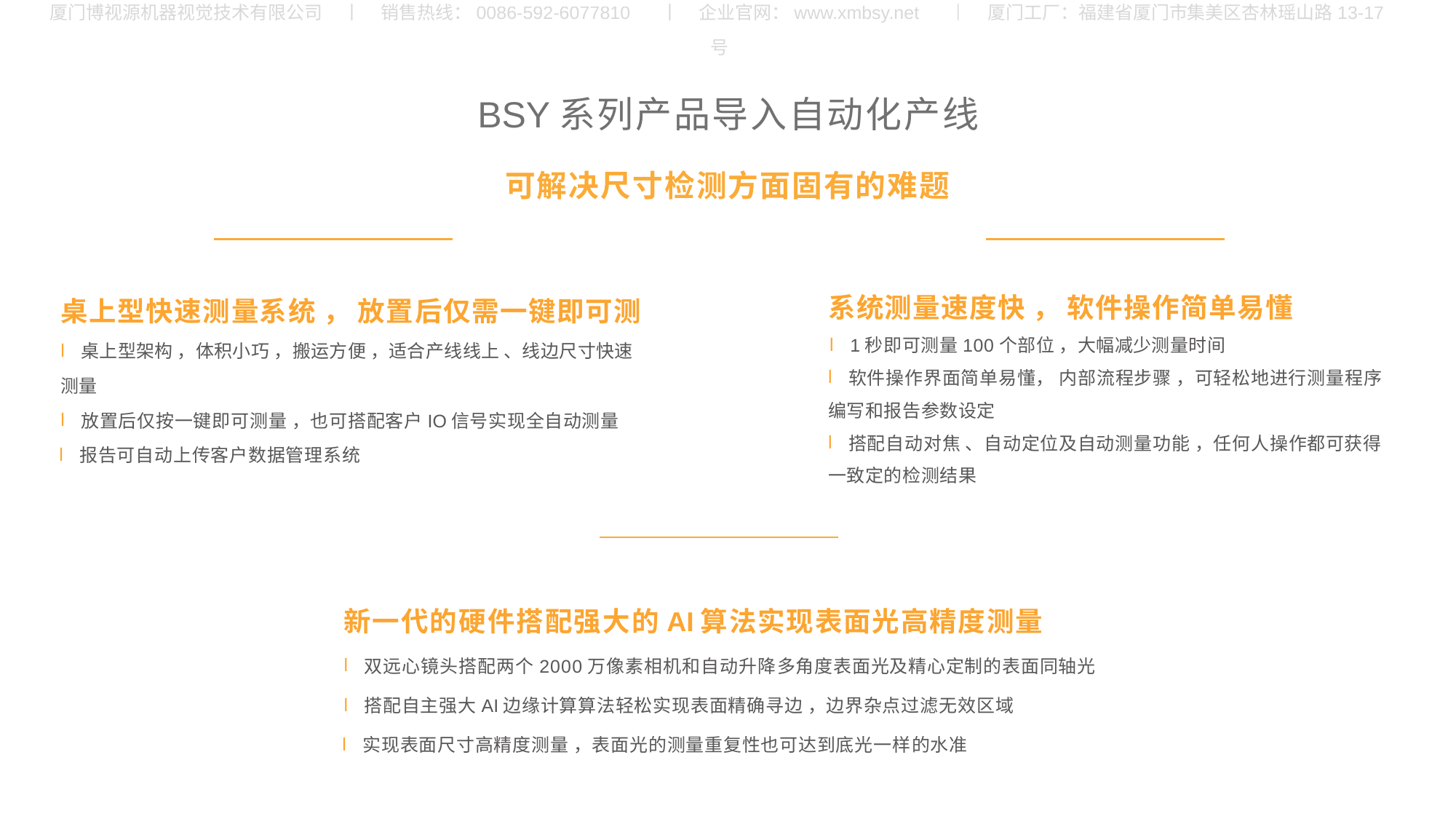

厦门博视源机器视觉技术有限公司     丨     销售热线：0086-592-6077810     丨     企业官网：www.xmbsy.net     丨     厦门工厂：福建省厦门市集美区杏林瑶山路13-17号

BSY系列产品导入自动化产线

可解决尺寸检测方面固有的难题

桌上型快速测量系统 ， 放置后仅需一键即可测
桌上型架构 ，体积小巧 ，搬运方便 ，适合产线线上 、线边尺寸快速
测量
放置后仅按一键即可测量 ，也可搭配客户IO信号实现全自动测量
报告可自动上传客户数据管理系统
系统测量速度快 ， 软件操作简单易懂
1秒即可测量100个部位 ，大幅减少测量时间
软件操作界面简单易懂， 内部流程步骤 ，可轻松地进行测量程序
编写和报告参数设定
搭配自动对焦 、自动定位及自动测量功能 ，任何人操作都可获得
一致定的检测结果

新一代的硬件搭配强大的AI算法实现表面光高精度测量
双远心镜头搭配两个2000万像素相机和自动升降多角度表面光及精心定制的表面同轴光
搭配自主强大AI边缘计算算法轻松实现表面精确寻边 ，边界杂点过滤无效区域
实现表面尺寸高精度测量 ，表面光的测量重复性也可达到底光一样的水准